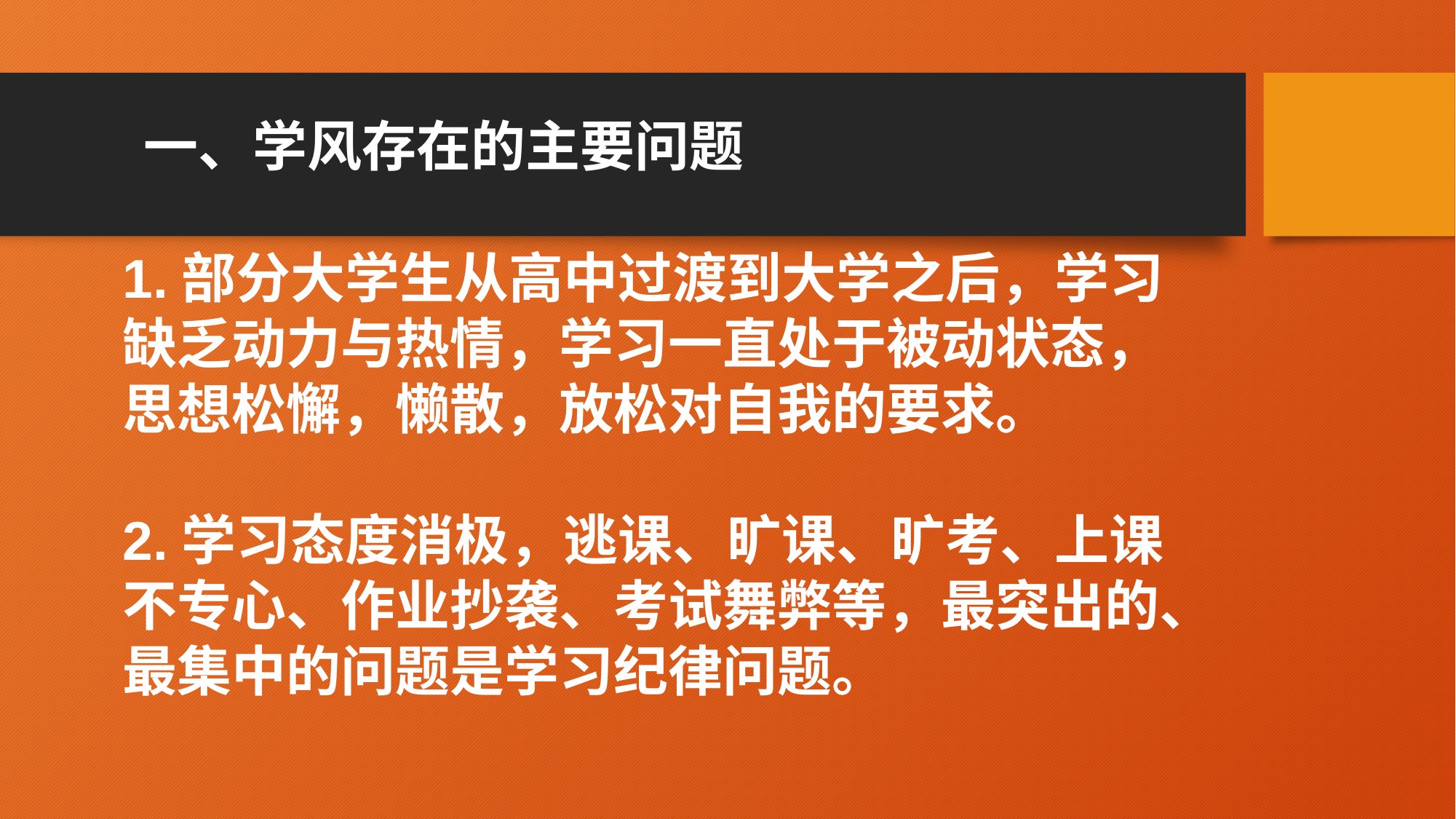

一、学风存在的主要问题
1.部分大学生从高中过渡到大学之后，学习缺乏动力与热情，学习一直处于被动状态，思想松懈，懒散，放松对自我的要求。

2.学习态度消极，逃课、旷课、旷考、上课不专心、作业抄袭、考试舞弊等，最突出的、最集中的问题是学习纪律问题。